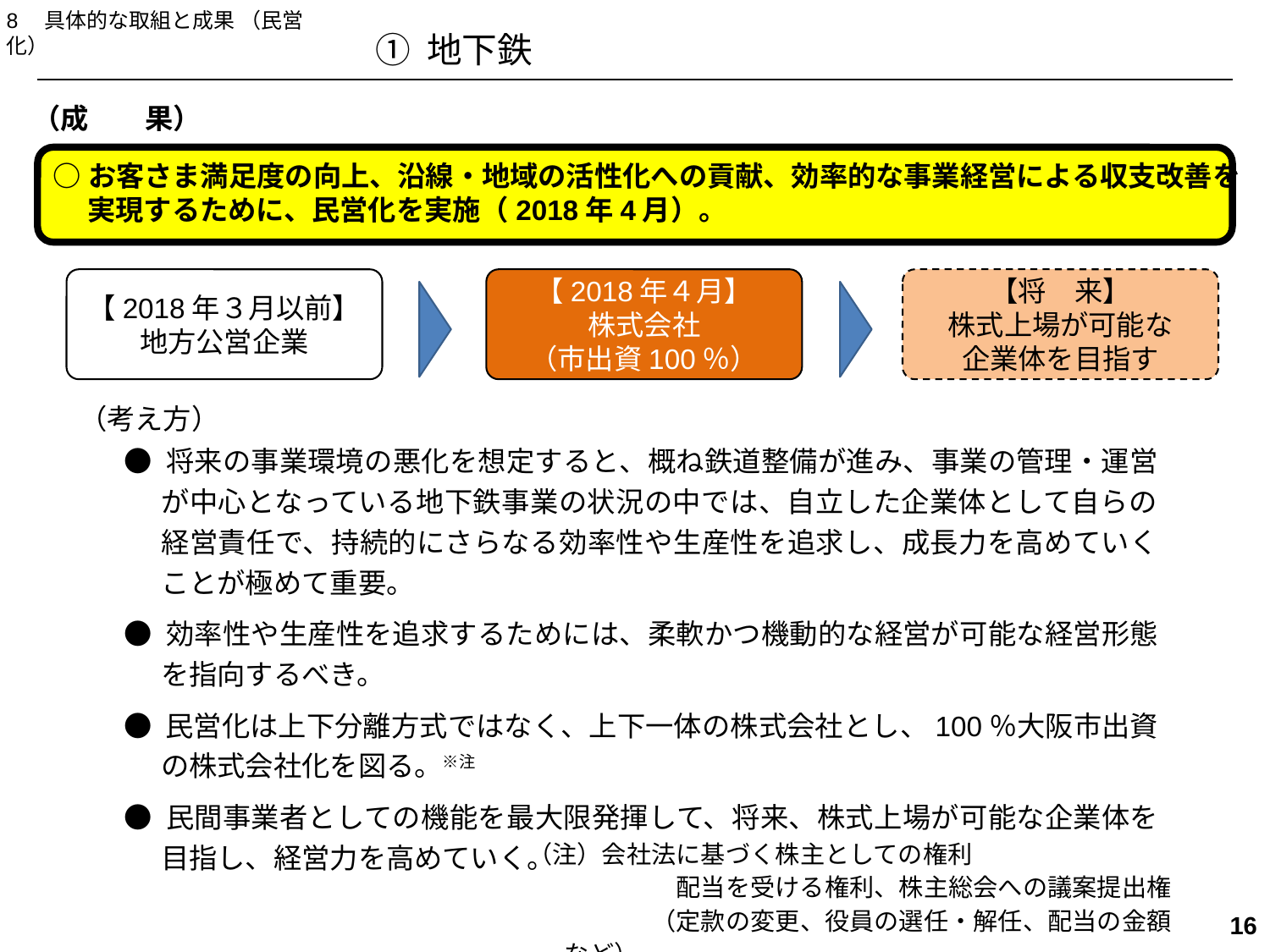

8　具体的な取組と成果 （民営化）
① 地下鉄
（成　　果）

○お客さま満足度の向上、沿線・地域の活性化への貢献、効率的な事業経営による収支改善を
　 実現するために、民営化を実施（2018年4月）。
【2018年３月以前】
地方公営企業
【2018年４月】
株式会社
（市出資100％）
【将　来】
株式上場が可能な
企業体を目指す

（考え方）
● 将来の事業環境の悪化を想定すると、概ね鉄道整備が進み、事業の管理・運営が中心となっている地下鉄事業の状況の中では、自立した企業体として自らの経営責任で、持続的にさらなる効率性や生産性を追求し、成長力を高めていくことが極めて重要。
● 効率性や生産性を追求するためには、柔軟かつ機動的な経営が可能な経営形態を指向するべき。
● 民営化は上下分離方式ではなく、上下一体の株式会社とし、100％大阪市出資の株式会社化を図る。※注
● 民間事業者としての機能を最大限発揮して、将来、株式上場が可能な企業体を目指し、経営力を高めていく。
　（注）会社法に基づく株主としての権利
　　　　　　　配当を受ける権利、株主総会への議案提出権
　　　　　　（定款の変更、役員の選任・解任、配当の金額　など）
16